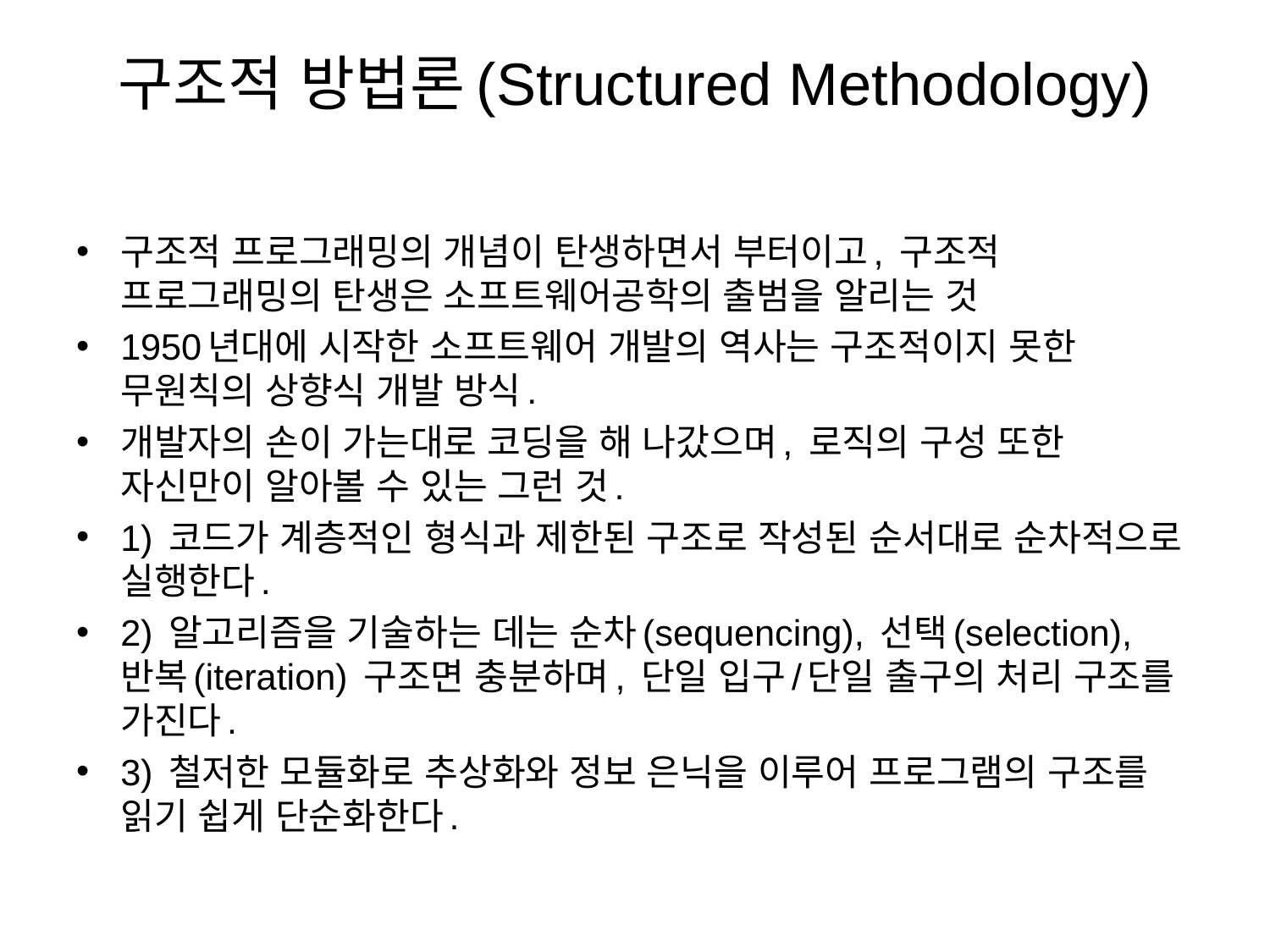

# 구조적 방법론(Structured Methodology)
구조적 프로그래밍의 개념이 탄생하면서 부터이고, 구조적 프로그래밍의 탄생은 소프트웨어공학의 출범을 알리는 것
1950년대에 시작한 소프트웨어 개발의 역사는 구조적이지 못한 무원칙의 상향식 개발 방식.
개발자의 손이 가는대로 코딩을 해 나갔으며, 로직의 구성 또한 자신만이 알아볼 수 있는 그런 것.
1) 코드가 계층적인 형식과 제한된 구조로 작성된 순서대로 순차적으로 실행한다.
2) 알고리즘을 기술하는 데는 순차(sequencing), 선택(selection), 반복(iteration) 구조면 충분하며, 단일 입구/단일 출구의 처리 구조를 가진다.
3) 철저한 모듈화로 추상화와 정보 은닉을 이루어 프로그램의 구조를 읽기 쉽게 단순화한다.